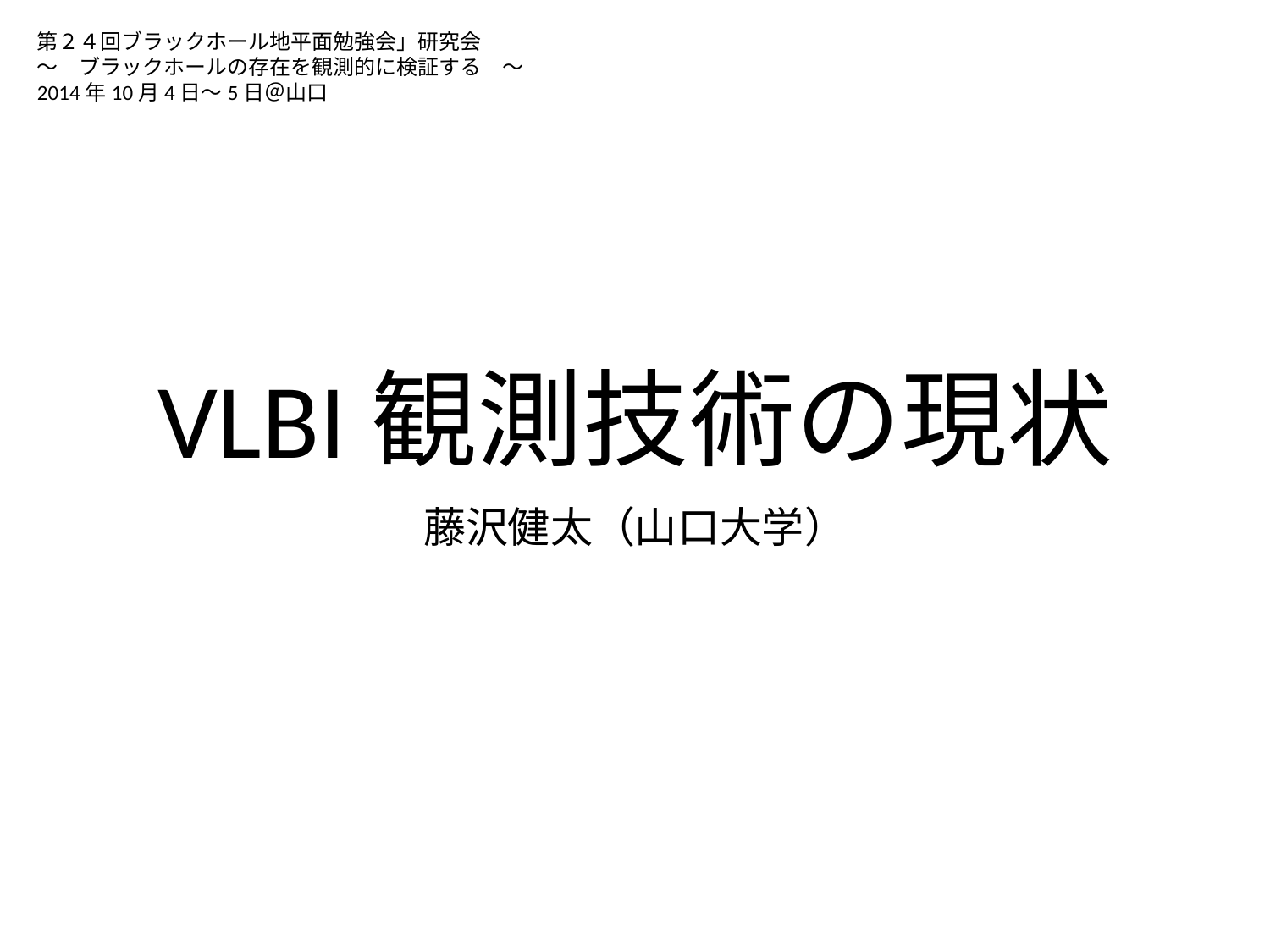

第２４回ブラックホール地平面勉強会」研究会
～　ブラックホールの存在を観測的に検証する　～
2014年10月4日～5日＠山口
# VLBI観測技術の現状
藤沢健太（山口大学）